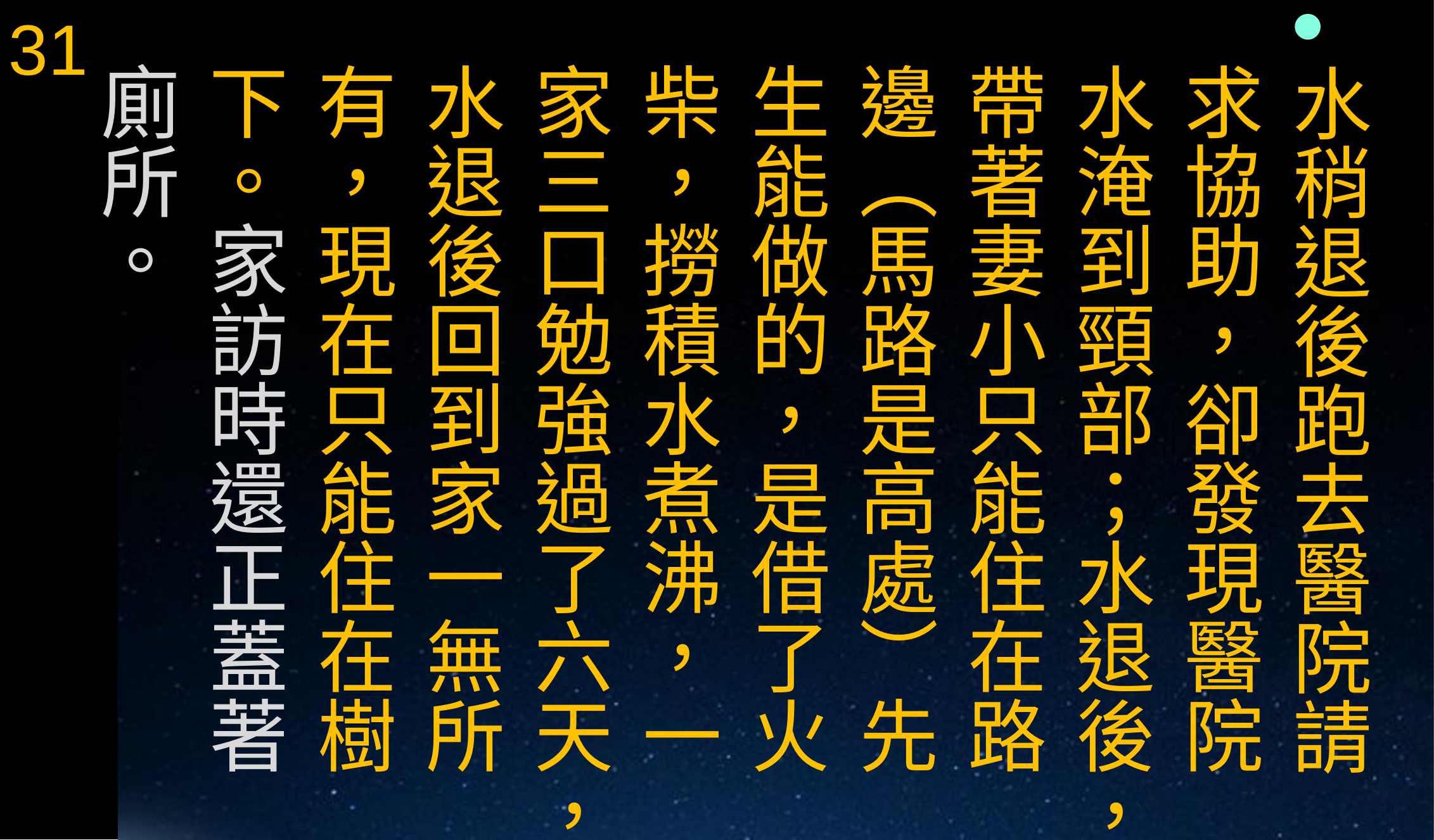

31
水稍退後跑去醫院請求協助，卻發現醫院水淹到頸部；水退後，帶著妻小只能住在路邊（馬路是高處）先生能做的，是借了火柴，撈積水煮沸，一家三口勉強過了六天，水退後回到家一無所有，現在只能住在樹下。家訪時還正蓋著廁所。